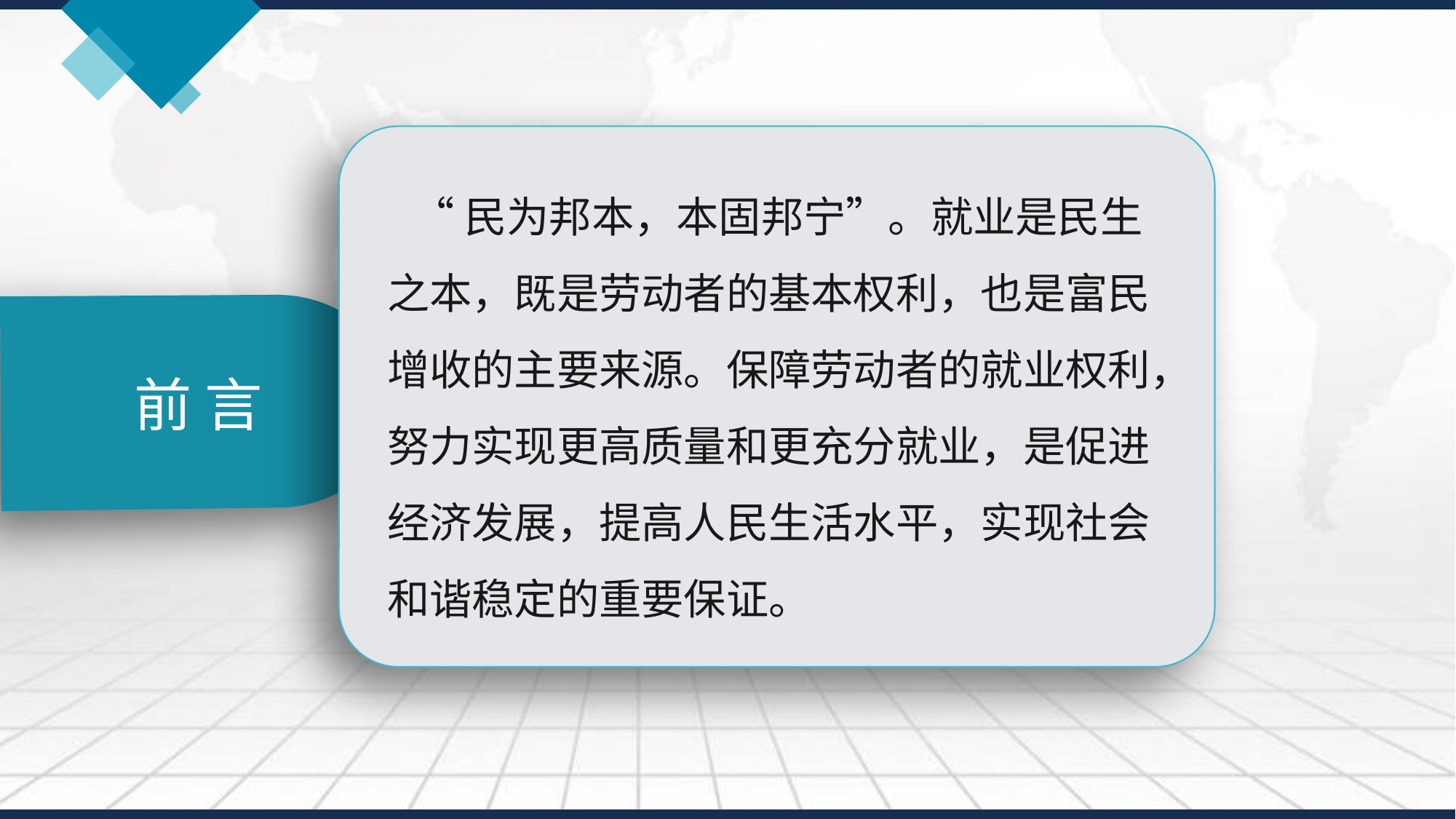

“民为邦本，本固邦宁”。就业是民生之本，既是劳动者的基本权利，也是富民增收的主要来源。保障劳动者的就业权利，努力实现更高质量和更充分就业，是促进经济发展，提高人民生活水平，实现社会和谐稳定的重要保证。
前 言